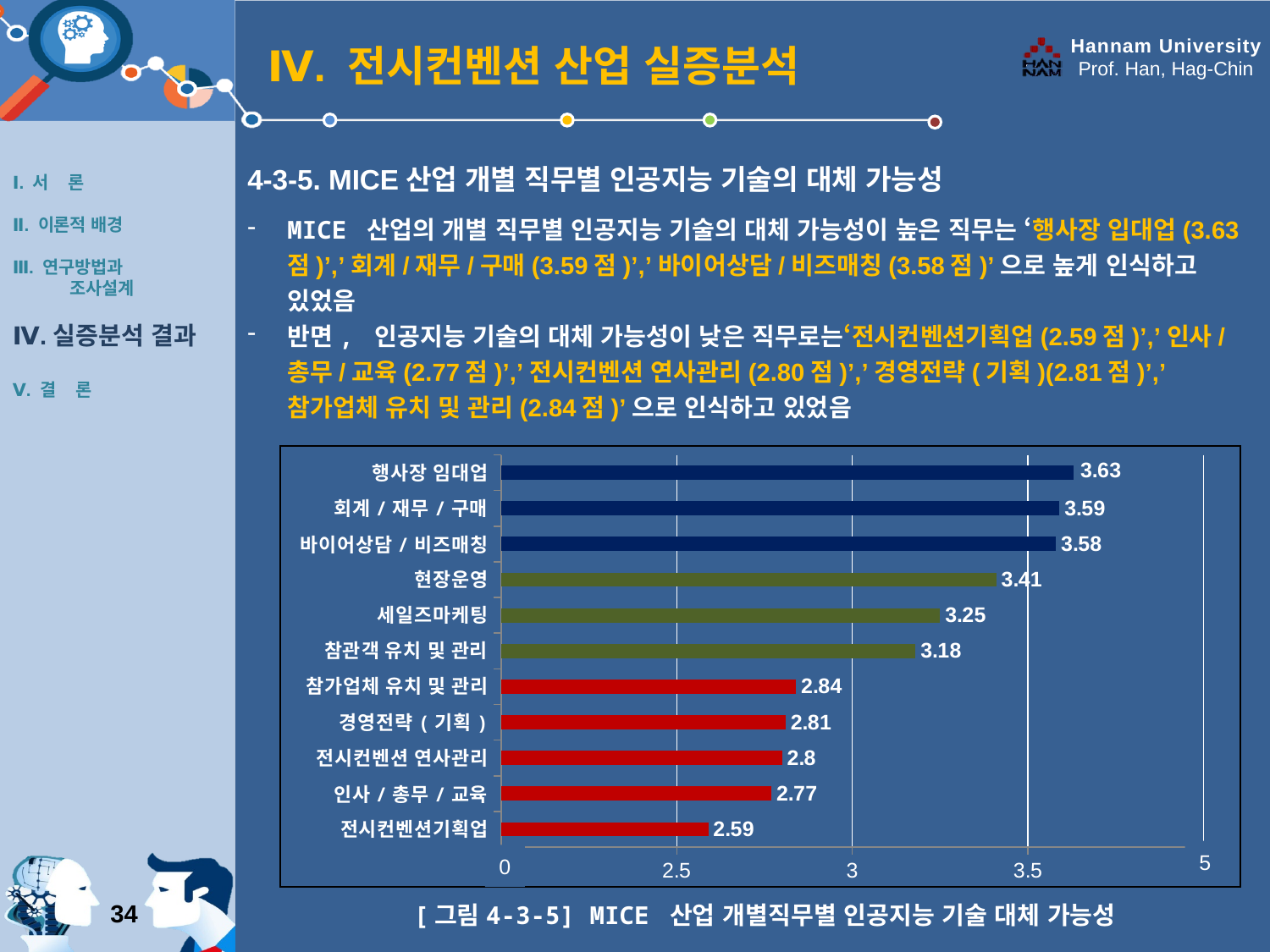

Ⅳ. 전시컨벤션 산업 실증분석
Ⅰ. 서    론

Ⅱ. 이론적 배경

Ⅲ. 연구방법과
           조사설계

Ⅳ.실증분석 결과

Ⅴ. 결    론
4-3-5. MICE산업 개별 직무별 인공지능 기술의 대체 가능성
MICE 산업의 개별 직무별 인공지능 기술의 대체 가능성이 높은 직무는 ‘행사장 입대업(3.63점)’,’회계/재무/구매(3.59점)’,’바이어상담/비즈매칭(3.58점)’으로 높게 인식하고 있었음
반면, 인공지능 기술의 대체 가능성이 낮은 직무로는‘전시컨벤션기획업(2.59점)’,’인사/총무/교육(2.77점)’,’전시컨벤션 연사관리(2.80점)’,’경영전략(기획)(2.81점)’,’참가업체 유치 및 관리(2.84점)’으로 인식하고 있었음
|  |
| --- |

### Chart

| Category |  |
|---|---|
| 전시컨벤션기획업 | 2.59 |
| 인사/총무/교육 | 2.77 |
| 전시컨벤션 연사관리 | 2.8 |
| 경영전략(기획) | 2.81 |
| 참가업체 유치 및 관리 | 2.84 |
| 참관객 유치 및 관리 | 3.18 |
| 세일즈마케팅 | 3.25 |
| 현장운영 | 3.41 |
| 바이어상담/비즈매칭 | 3.58 |
| 회계/재무/구매 | 3.59 |
| 행사장 임대업 | 3.63 |
5
0
[그림4-3-5] MICE 산업 개별직무별 인공지능 기술 대체 가능성